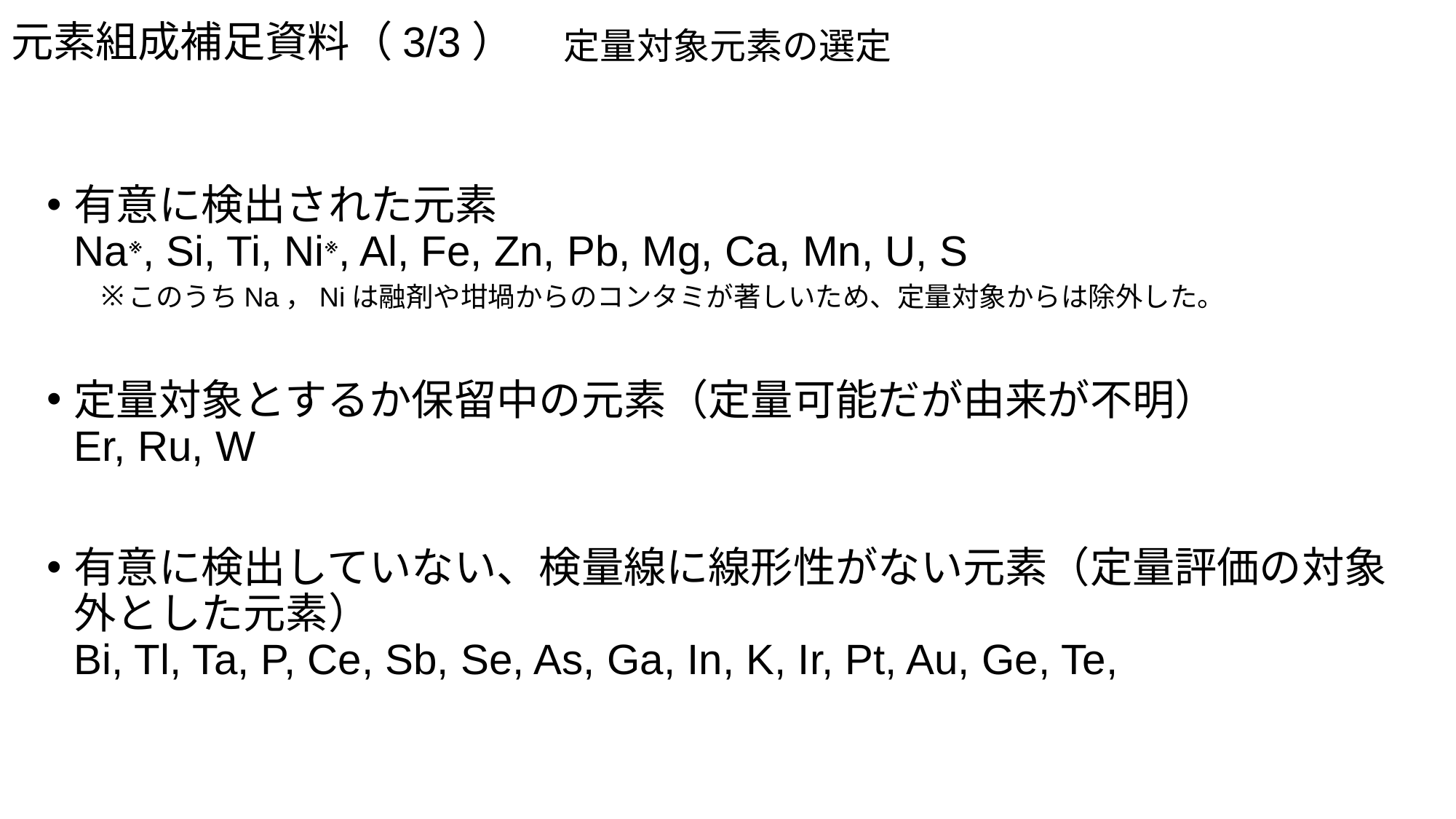

元素組成補足資料（3/3）
定量対象元素の選定
有意に検出された元素
Na※, Si, Ti, Ni※, Al, Fe, Zn, Pb, Mg, Ca, Mn, U, S
このうちNa，Niは融剤や坩堝からのコンタミが著しいため、定量対象からは除外した。

定量対象とするか保留中の元素（定量可能だが由来が不明）
Er, Ru, W

有意に検出していない、検量線に線形性がない元素（定量評価の対象外とした元素）
Bi, Tl, Ta, P, Ce, Sb, Se, As, Ga, In, K, Ir, Pt, Au, Ge, Te,